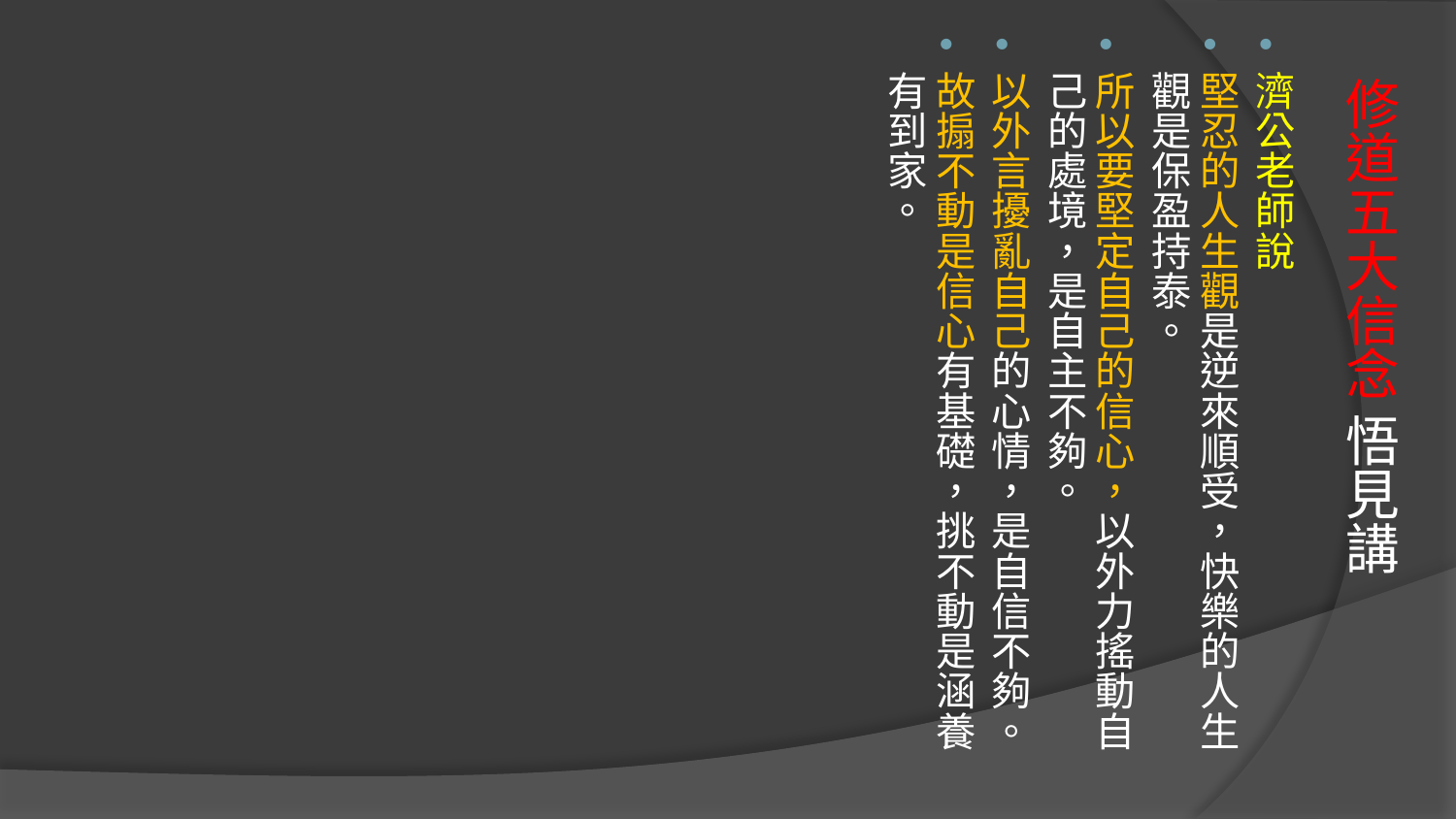

濟公老師說
堅忍的人生觀是逆來順受，快樂的人生觀是保盈持泰。
所以要堅定自己的信心，以外力搖動自己的處境，是自主不夠。
以外言擾亂自己的心情，是自信不夠。
故搧不動是信心有基礎，挑不動是涵養有到家。

# 修道五大信念 悟見講